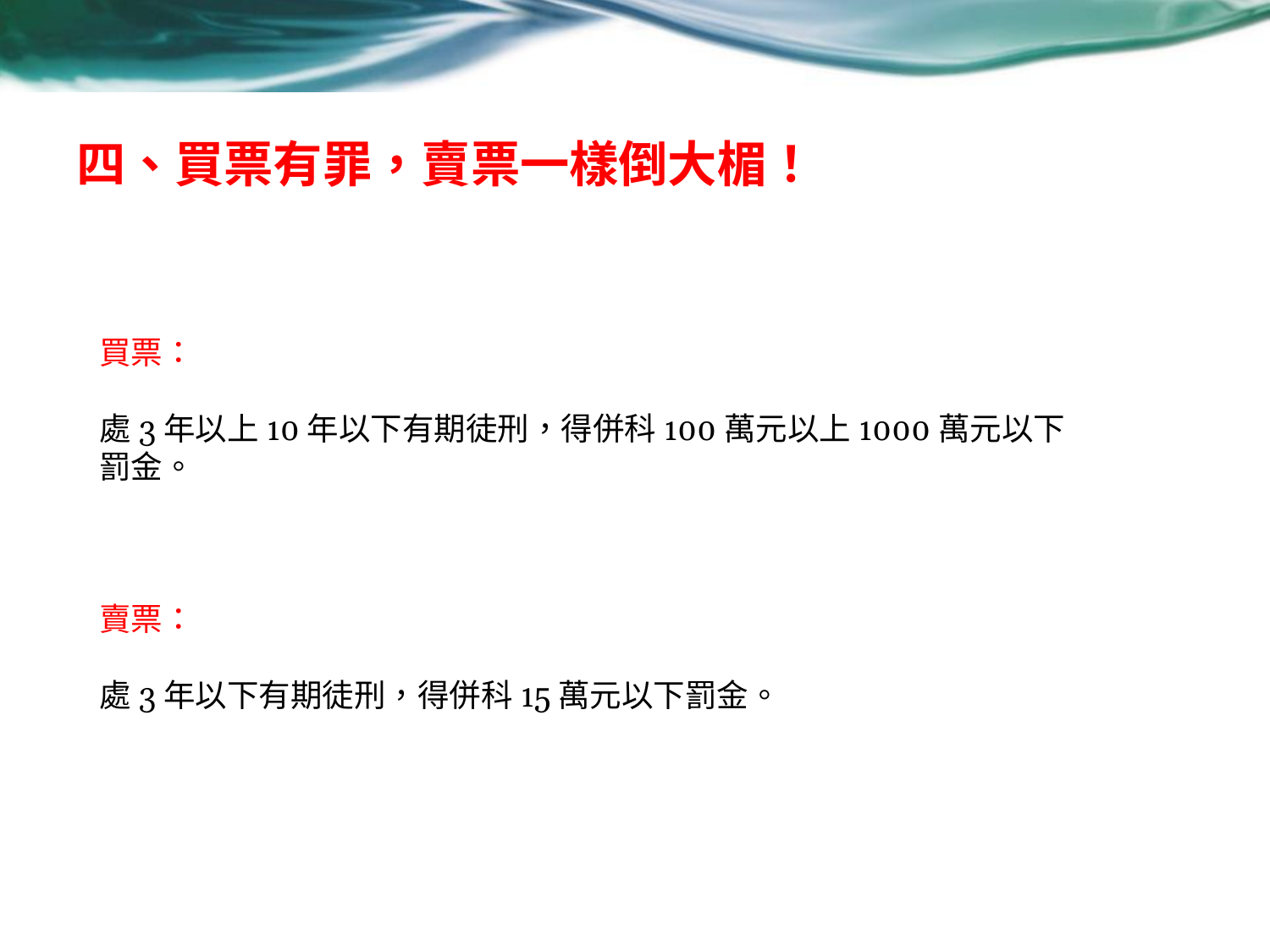

# 四、買票有罪，賣票一樣倒大楣！
買票：

處3年以上10年以下有期徒刑，得併科100萬元以上1000萬元以下罰金。

賣票：

處3年以下有期徒刑，得併科15萬元以下罰金。